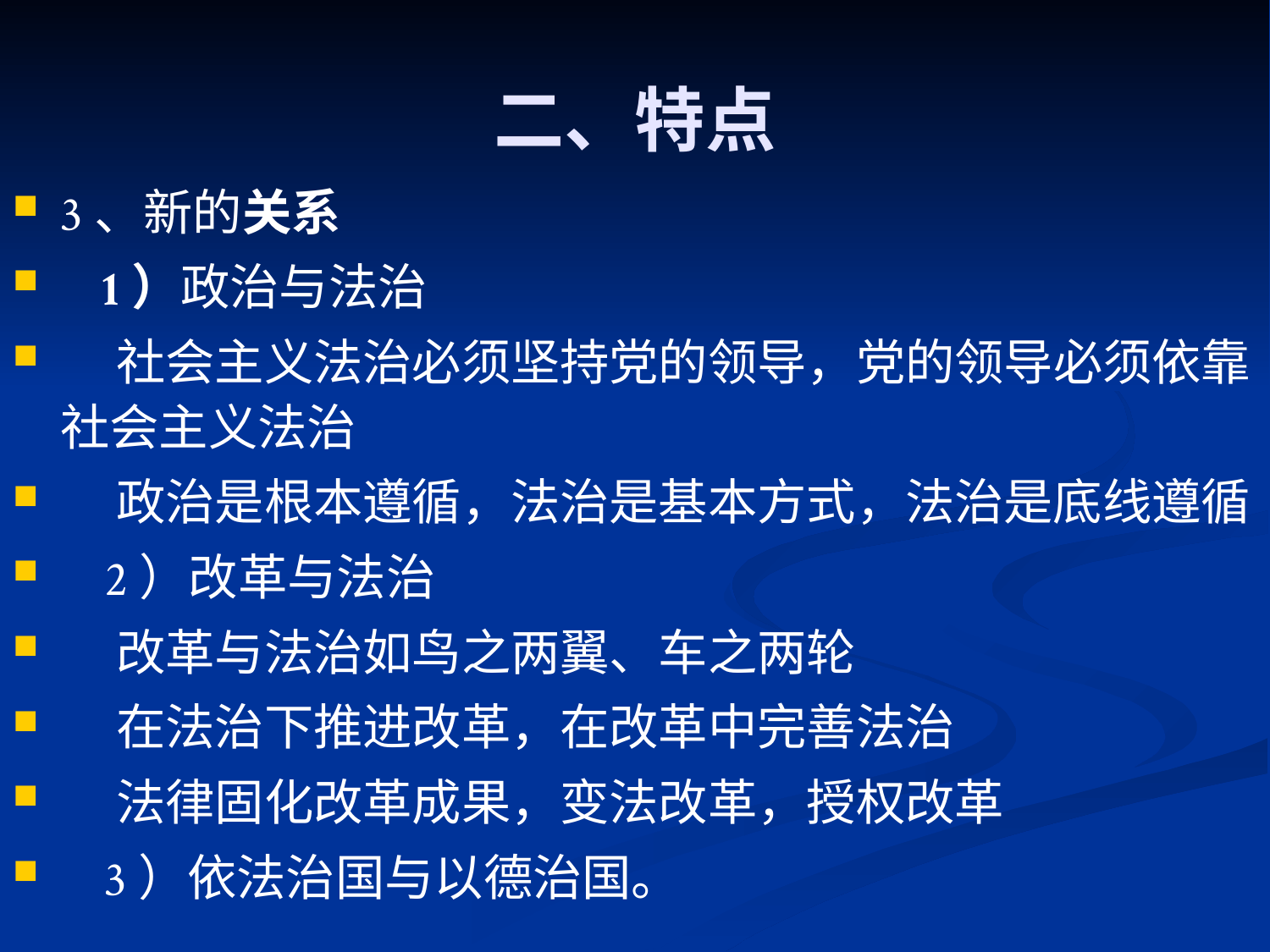

# 二、特点
3、新的关系
    1）政治与法治
    社会主义法治必须坚持党的领导，党的领导必须依靠社会主义法治
    政治是根本遵循，法治是基本方式，法治是底线遵循
    2）改革与法治
    改革与法治如鸟之两翼、车之两轮
    在法治下推进改革，在改革中完善法治
    法律固化改革成果，变法改革，授权改革
    3）依法治国与以德治国。